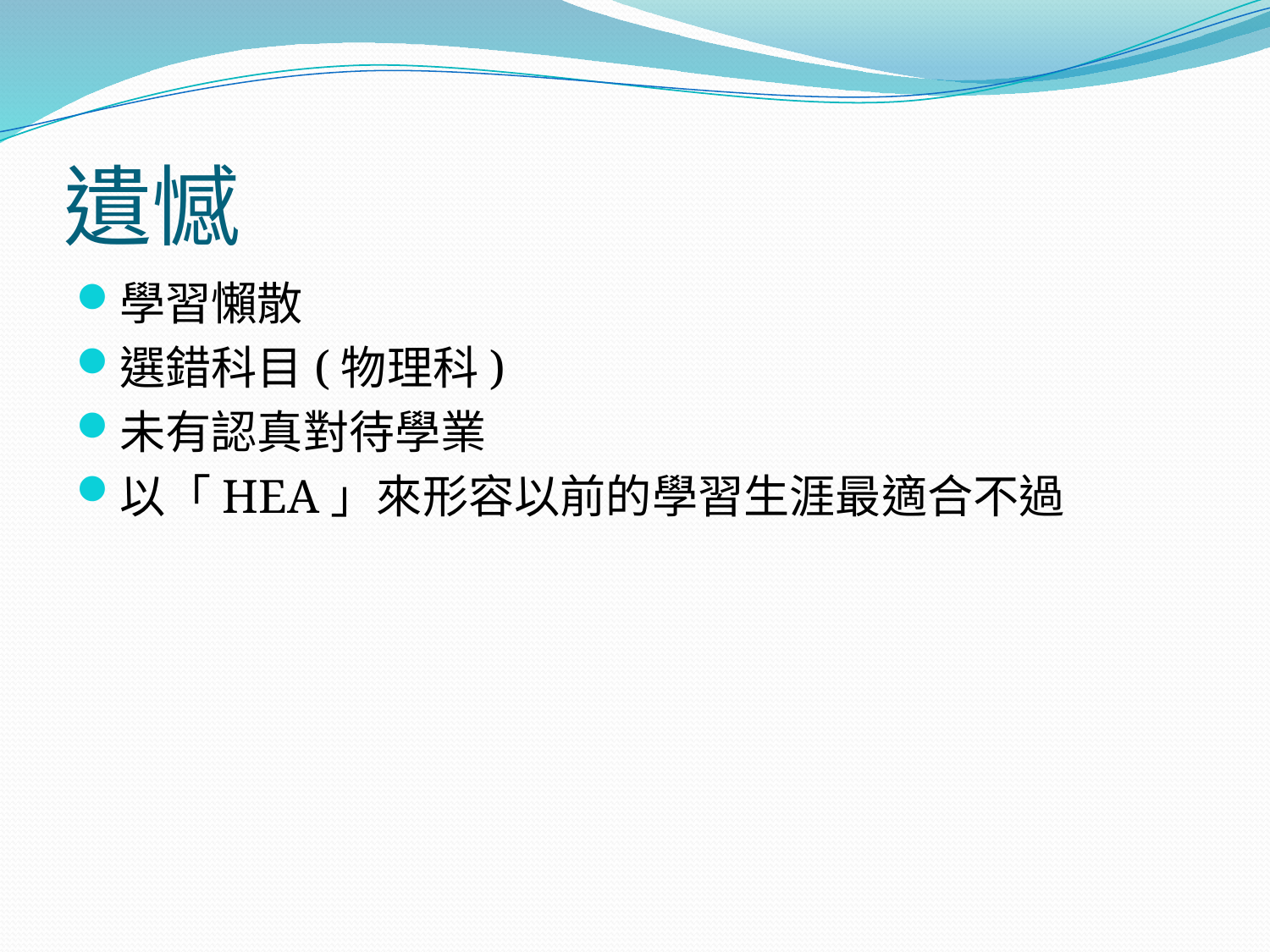

# 遺憾
學習懶散
選錯科目(物理科)
未有認真對待學業
以「HEA」來形容以前的學習生涯最適合不過